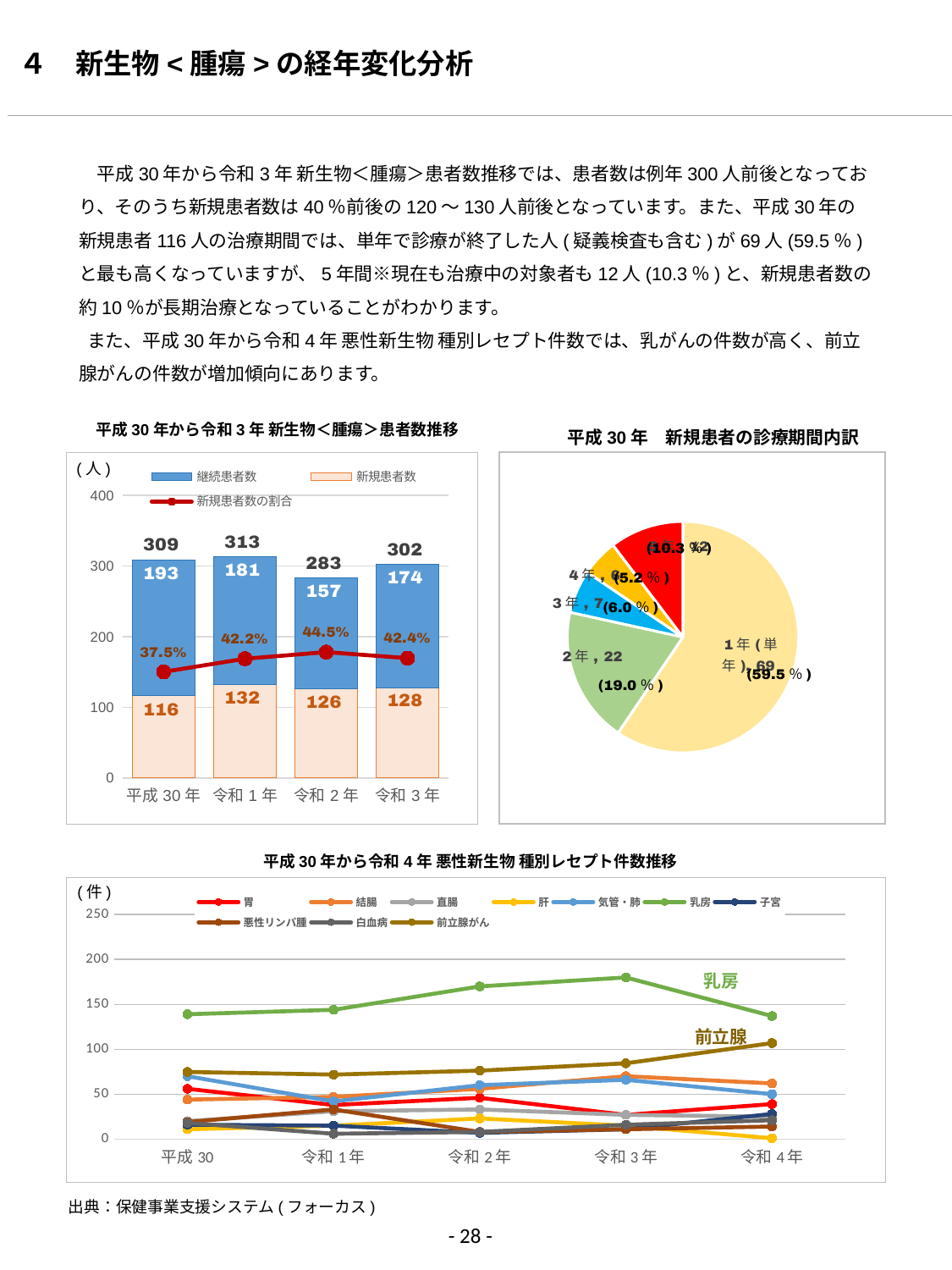

４　新生物<腫瘍>の経年変化分析
　平成30年から令和3年 新生物＜腫瘍＞患者数推移では、患者数は例年300人前後となっており、そのうち新規患者数は40％前後の120～130人前後となっています。また、平成30年の新規患者116人の治療期間では、単年で診療が終了した人(疑義検査も含む)が69人(59.5％)と最も高くなっていますが、5年間※現在も治療中の対象者も12人(10.3％)と、新規患者数の約10％が長期治療となっていることがわかります。
 また、平成30年から令和4年 悪性新生物 種別レセプト件数では、乳がんの件数が高く、前立腺がんの件数が増加傾向にあります。
平成30年から令和3年 新生物＜腫瘍＞患者数推移
平成30年　新規患者の診療期間内訳

### Chart

| Category | 新規患者数 | 継続患者数 | 患者数 | 新規患者数の割合 |
|---|---|---|---|---|
| 平成30年 | 116.0 | 193.0 | 309.0 | 0.37540453074433655 |
| 令和1年 | 132.0 | 181.0 | 313.0 | 0.4217252396166134 |
| 令和2年 | 126.0 | 157.0 | 283.0 | 0.4452296819787986 |
| 令和3年 | 128.0 | 174.0 | 302.0 | 0.423841059602649 |
(人)

### Chart

| Category | 費用割合 |
|---|---|
| 1年(単年) | 69.0 |
| 2年 | 22.0 |
| 3年 | 7.0 |
| 4年 | 6.0 |
| 5年 | 12.0 |
(10.3％)
(5.2％)
(6.0％)
(59.5％)
(19.0％)
平成30年から令和4年 悪性新生物 種別レセプト件数推移
(件)

### Chart

| Category | 胃 | 結腸 | 直腸 | 肝 | 気管・肺 | 乳房 | 子宮 | 悪性リンパ腫 | 白血病 | 前立腺がん |
|---|---|---|---|---|---|---|---|---|---|---|
| 平成30 | 56.0 | 44.0 | 20.0 | 11.0 | 70.0 | 139.0 | 16.0 | 19.0 | 18.0 | 74.752 |
| 令和1年 | 38.0 | 47.0 | 31.0 | 15.0 | 42.0 | 144.0 | 15.0 | 33.0 | 6.0 | 71.832 |
| 令和2年 | 46.0 | 56.0 | 33.0 | 23.0 | 60.0 | 170.0 | 7.0 | 8.0 | 8.0 | 76.21199999999999 |
| 令和3年 | 27.0 | 70.0 | 27.0 | 15.0 | 66.0 | 180.0 | 11.0 | 11.0 | 16.0 | 84.38799999999999 |
| 令和4年 | 39.0 | 62.0 | 25.0 | 1.0 | 50.0 | 137.0 | 28.0 | 14.0 | 21.0 | 106.872 |
乳房
前立腺
出典：保健事業支援システム(フォーカス)
- 28 -